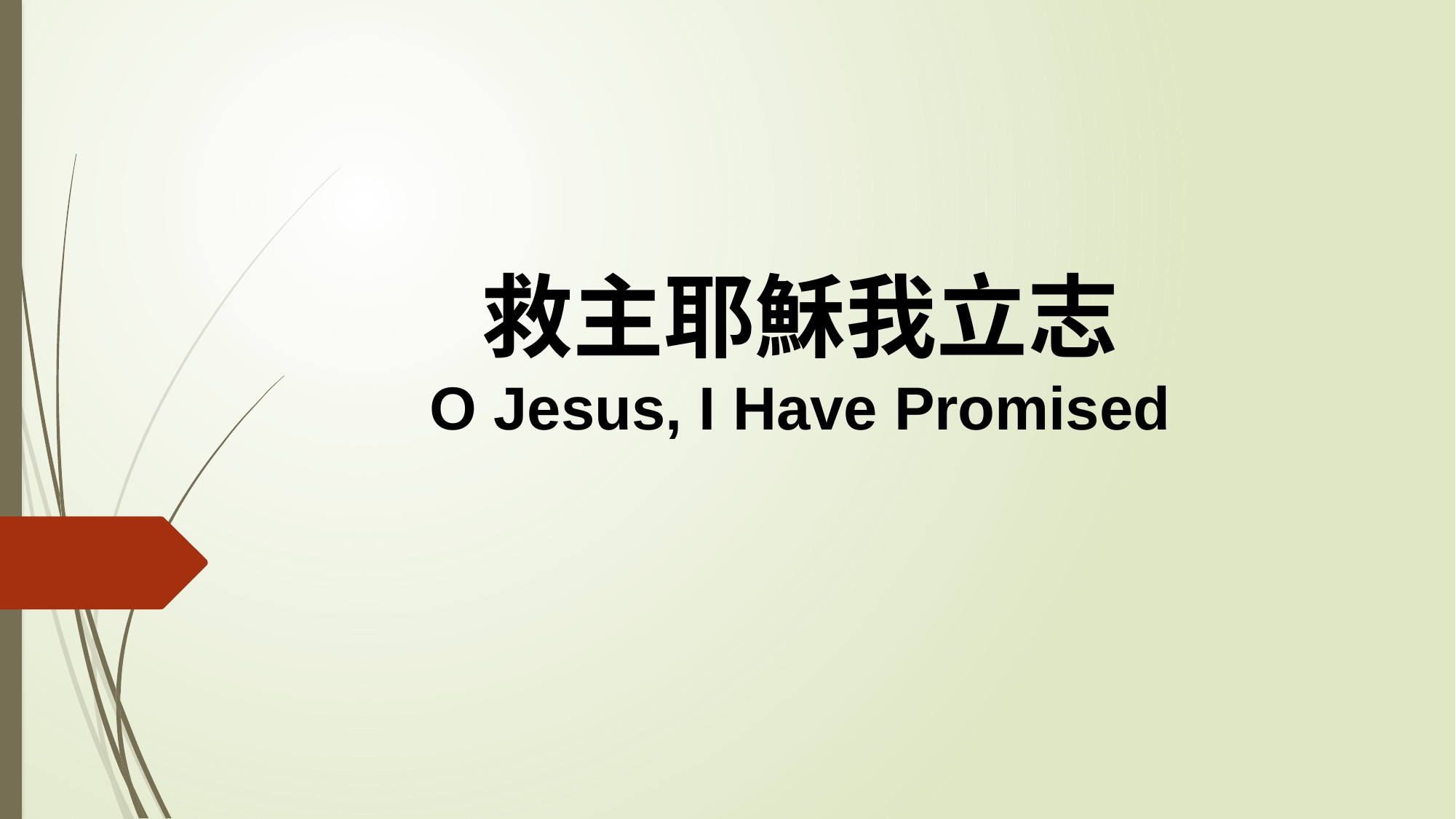

# 救主耶穌我立志 O Jesus, I Have Promised